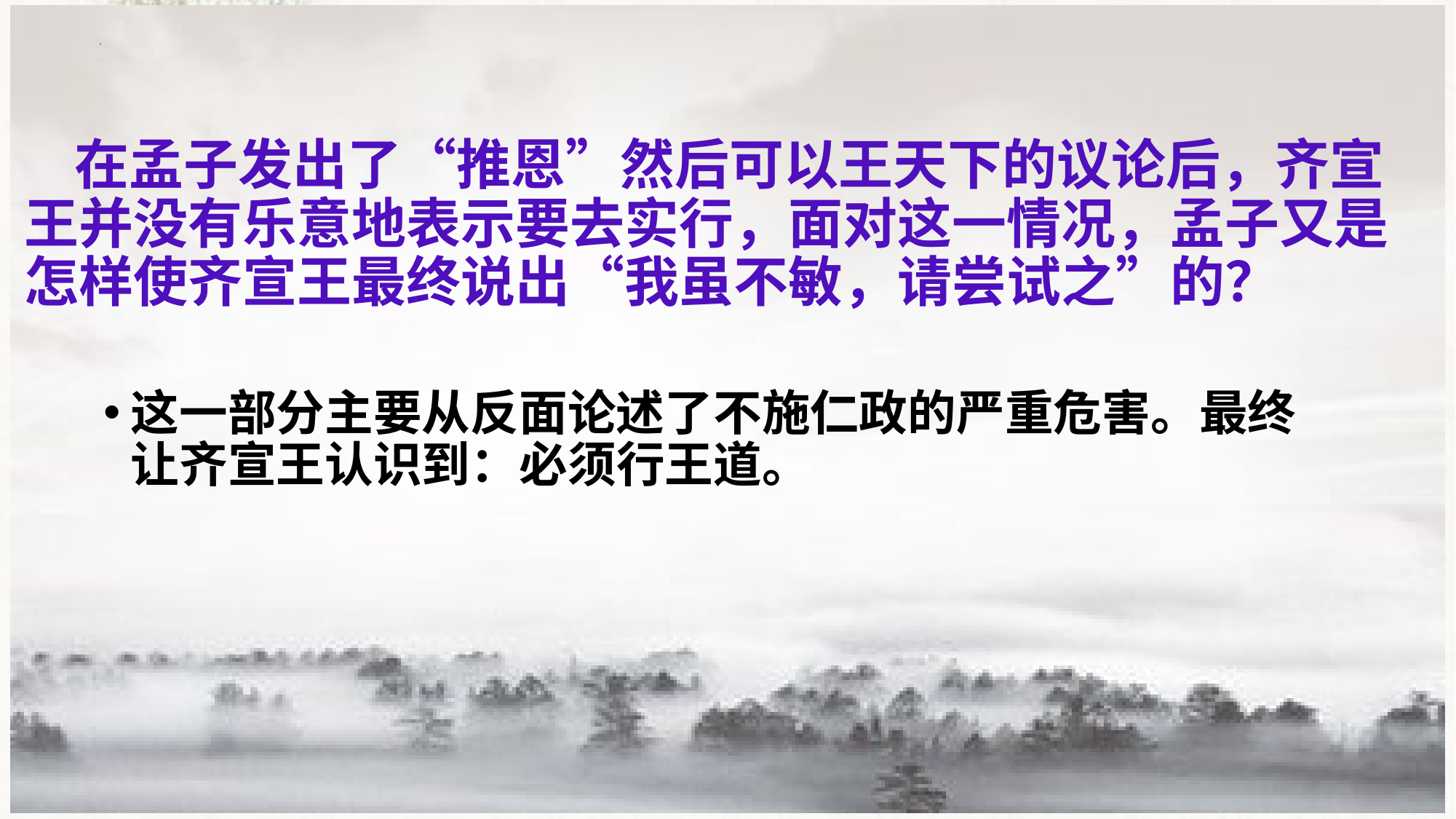

# 在孟子发出了“推恩”然后可以王天下的议论后，齐宣王并没有乐意地表示要去实行，面对这一情况，孟子又是怎样使齐宣王最终说出“我虽不敏，请尝试之”的？
这一部分主要从反面论述了不施仁政的严重危害。最终让齐宣王认识到：必须行王道。